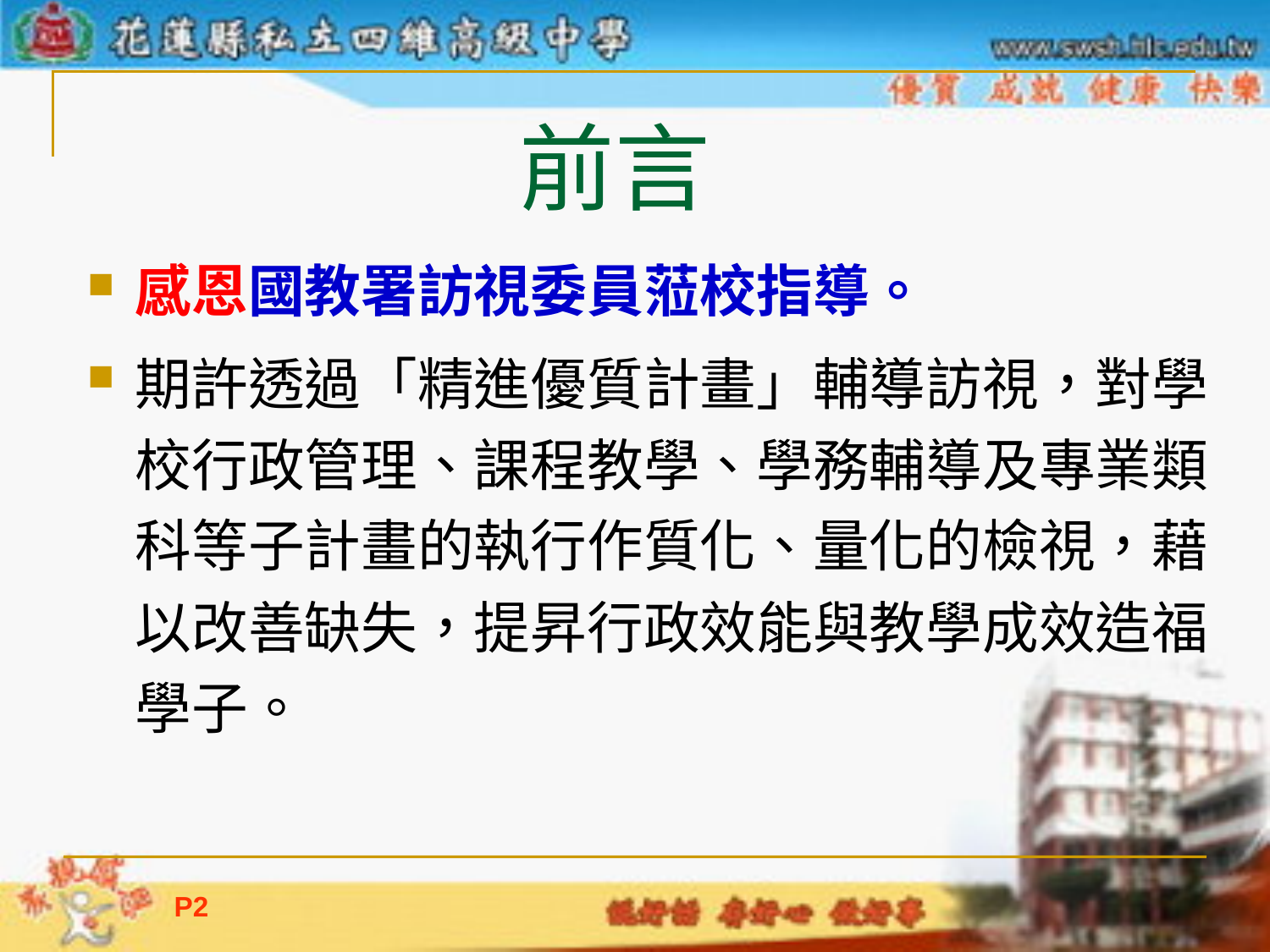

# 前言

感恩國教署訪視委員蒞校指導。
期許透過「精進優質計畫」輔導訪視，對學校行政管理、課程教學、學務輔導及專業類科等子計畫的執行作質化、量化的檢視，藉以改善缺失，提昇行政效能與教學成效造福學子。
P2